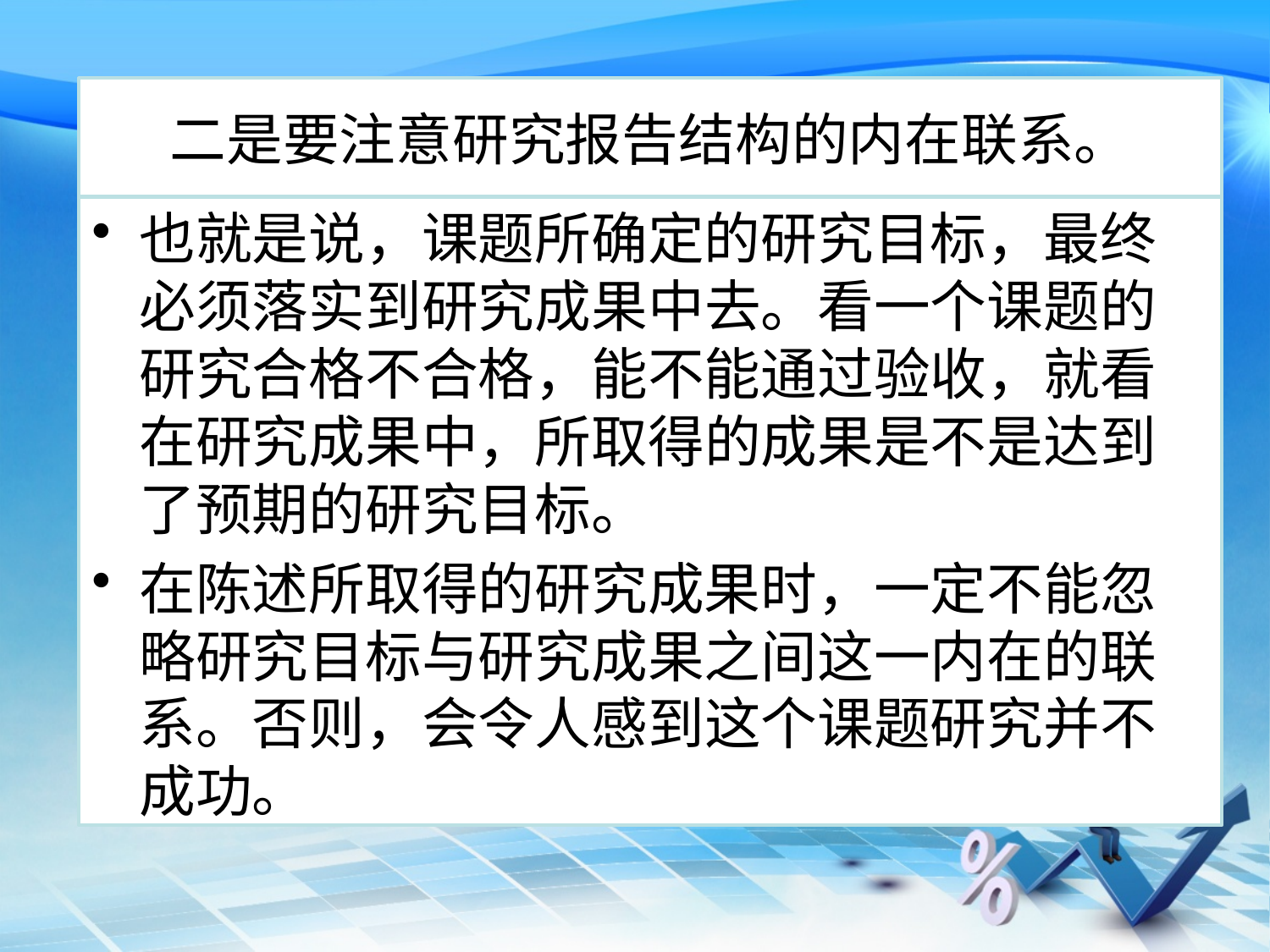

# 二是要注意研究报告结构的内在联系。
也就是说，课题所确定的研究目标，最终必须落实到研究成果中去。看一个课题的研究合格不合格，能不能通过验收，就看在研究成果中，所取得的成果是不是达到了预期的研究目标。
在陈述所取得的研究成果时，一定不能忽略研究目标与研究成果之间这一内在的联系。否则，会令人感到这个课题研究并不成功。
30